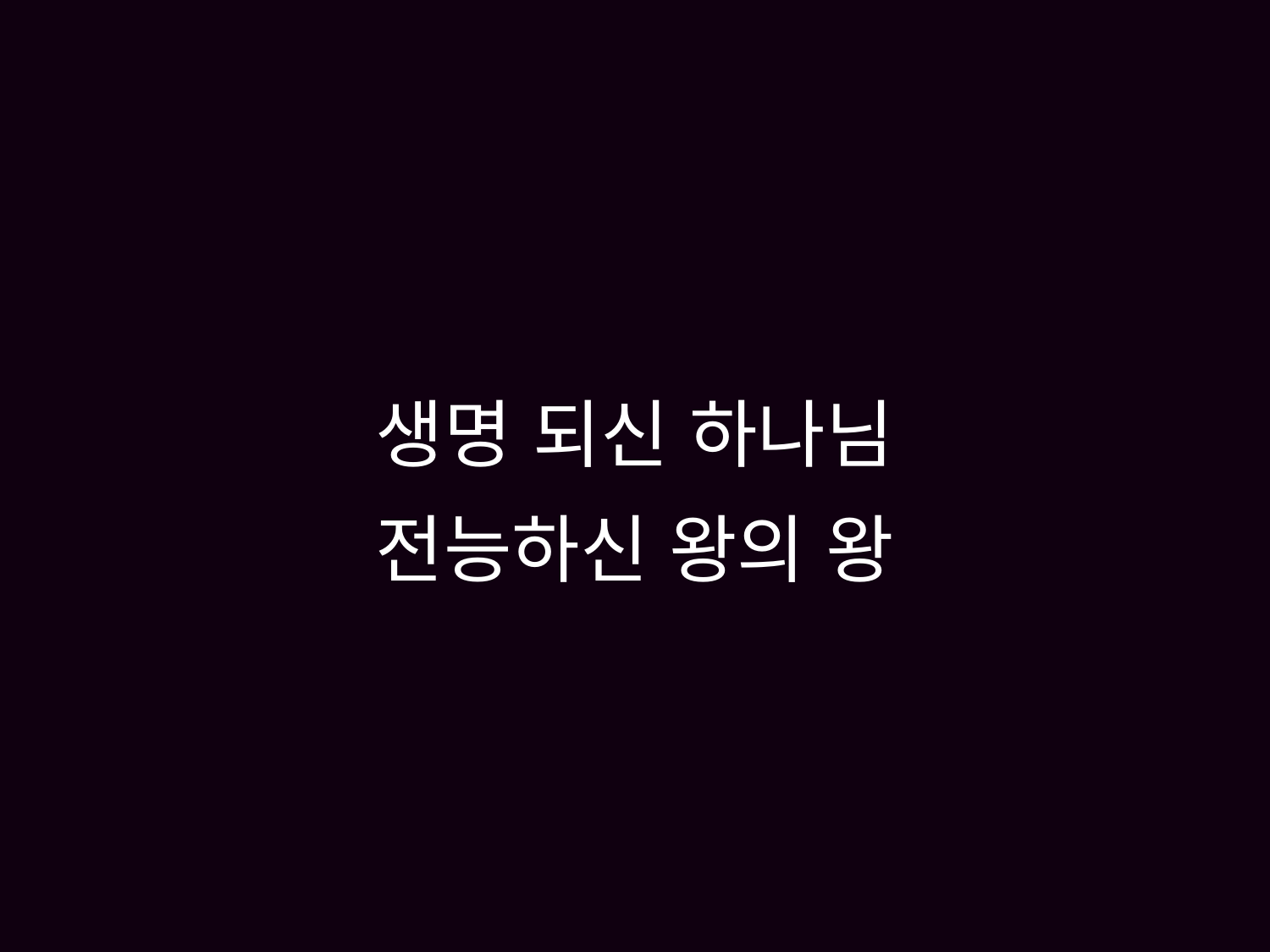

# 생명 되신 하나님 전능하신 왕의 왕